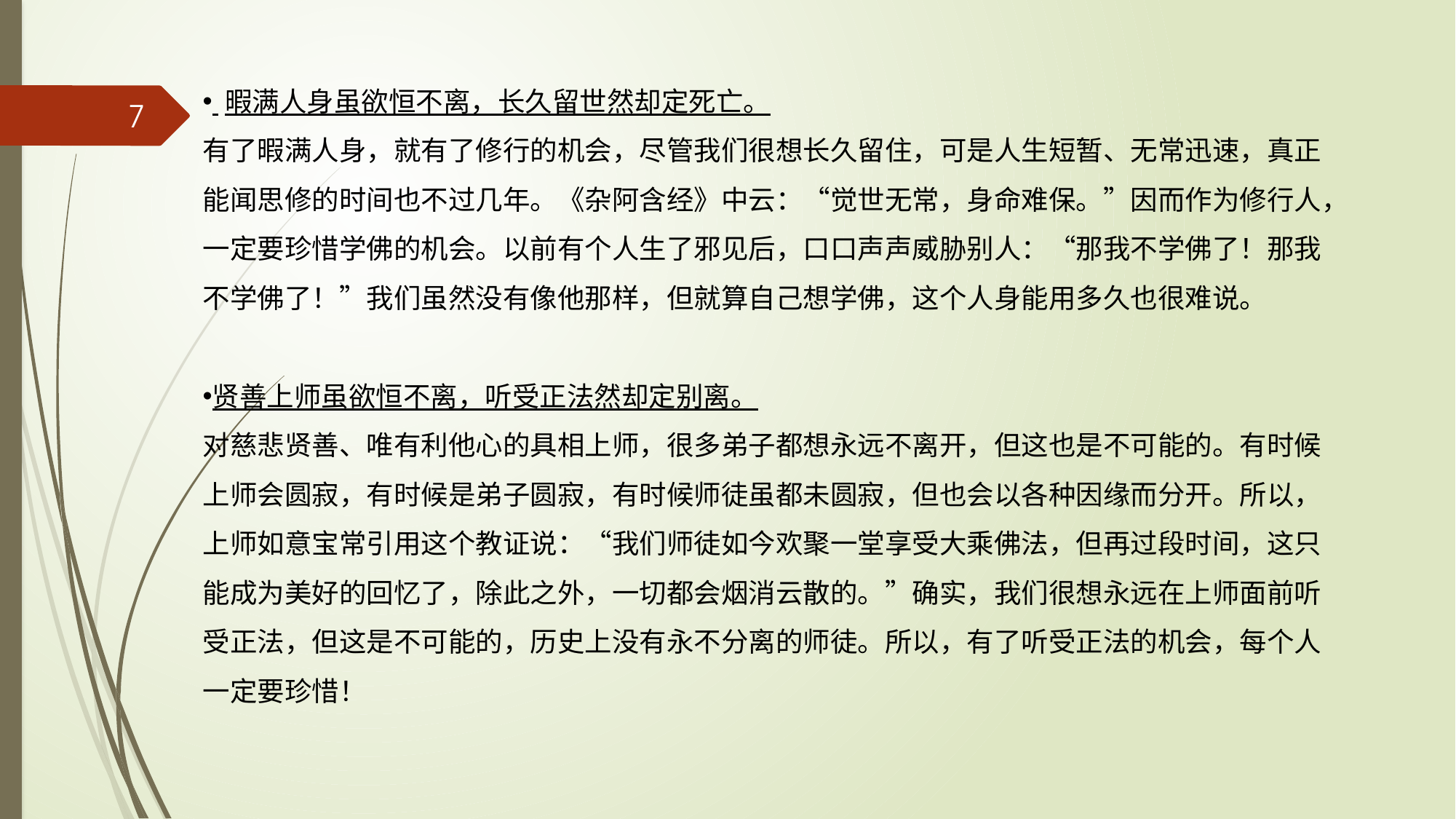

暇满人身虽欲恒不离，长久留世然却定死亡。
有了暇满人身，就有了修行的机会，尽管我们很想长久留住，可是人生短暂、无常迅速，真正能闻思修的时间也不过几年。《杂阿含经》中云：“觉世无常，身命难保。”因而作为修行人，一定要珍惜学佛的机会。以前有个人生了邪见后，口口声声威胁别人：“那我不学佛了！那我不学佛了！”我们虽然没有像他那样，但就算自己想学佛，这个人身能用多久也很难说。

贤善上师虽欲恒不离，听受正法然却定别离。
对慈悲贤善、唯有利他心的具相上师，很多弟子都想永远不离开，但这也是不可能的。有时候上师会圆寂，有时候是弟子圆寂，有时候师徒虽都未圆寂，但也会以各种因缘而分开。所以，上师如意宝常引用这个教证说：“我们师徒如今欢聚一堂享受大乘佛法，但再过段时间，这只能成为美好的回忆了，除此之外，一切都会烟消云散的。”确实，我们很想永远在上师面前听受正法，但这是不可能的，历史上没有永不分离的师徒。所以，有了听受正法的机会，每个人一定要珍惜！

7